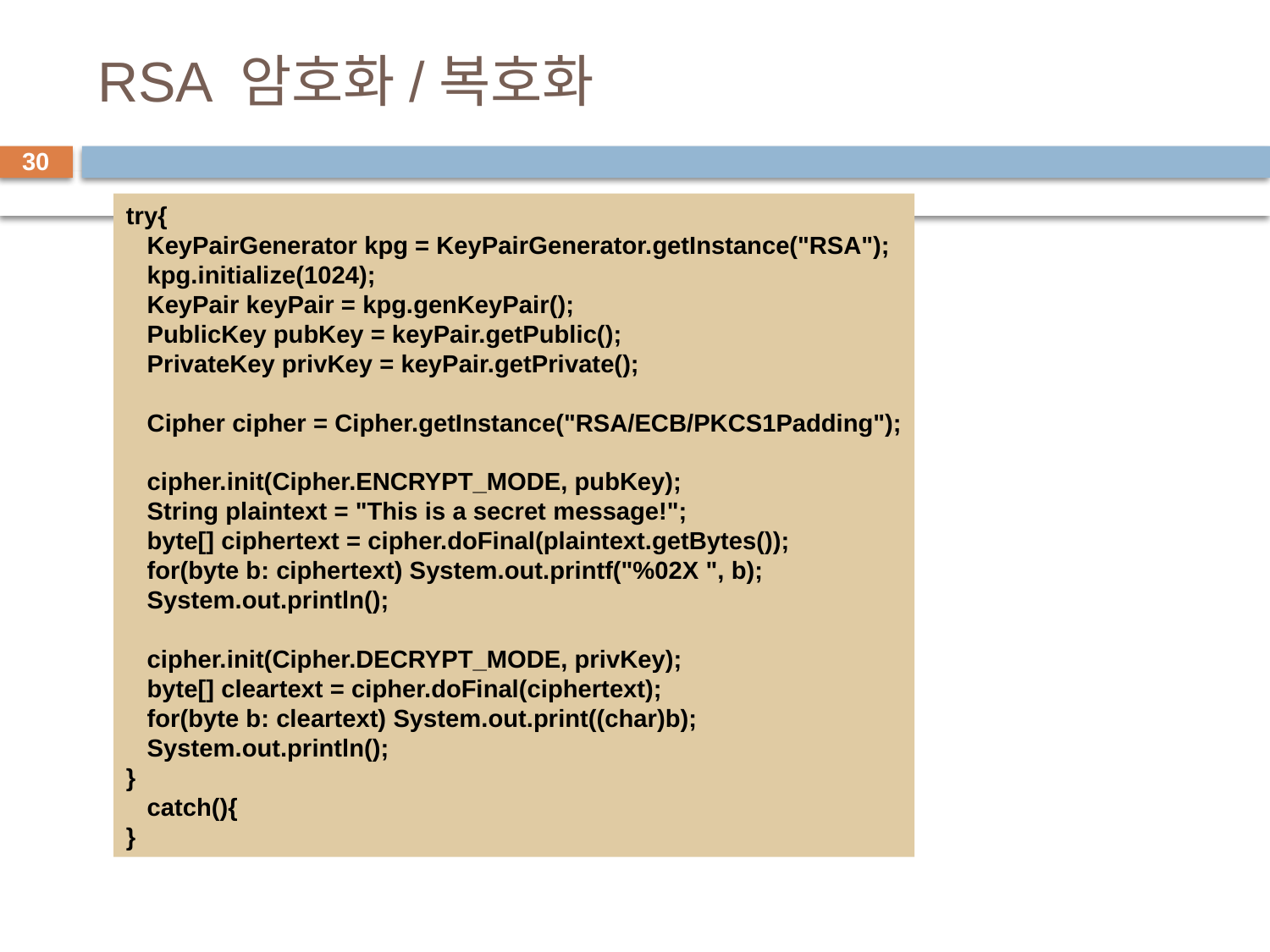

# RSA 암호화/복호화
30
try{
   KeyPairGenerator kpg = KeyPairGenerator.getInstance("RSA");
   kpg.initialize(1024);
   KeyPair keyPair = kpg.genKeyPair();
   PublicKey pubKey = keyPair.getPublic();
   PrivateKey privKey = keyPair.getPrivate();

   Cipher cipher = Cipher.getInstance("RSA/ECB/PKCS1Padding");

   cipher.init(Cipher.ENCRYPT_MODE, pubKey);
   String plaintext = "This is a secret message!";
   byte[] ciphertext = cipher.doFinal(plaintext.getBytes());
   for(byte b: ciphertext) System.out.printf("%02X ", b);
   System.out.println();

   cipher.init(Cipher.DECRYPT_MODE, privKey);
   byte[] cleartext = cipher.doFinal(ciphertext);
   for(byte b: cleartext) System.out.print((char)b);
   System.out.println();
}
   catch(){
}